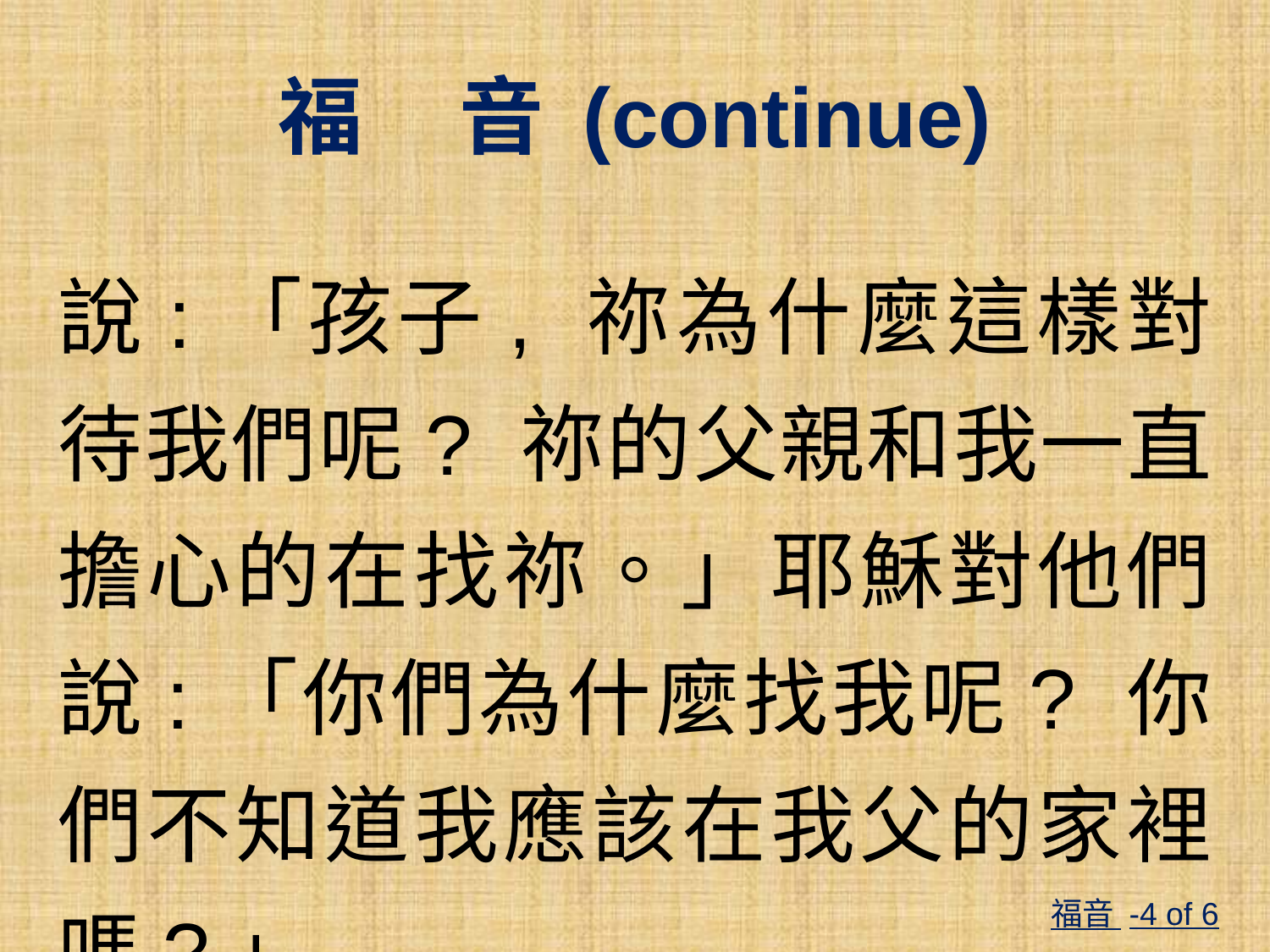

福     音 (continue)

說:「孩子, 祢為什麼這樣對待我們呢? 祢的父親和我一直擔心的在找祢。」耶穌對他們說:「你們為什麼找我呢? 你們不知道我應該在我父的家裡嗎?」
福音 -4 of 6